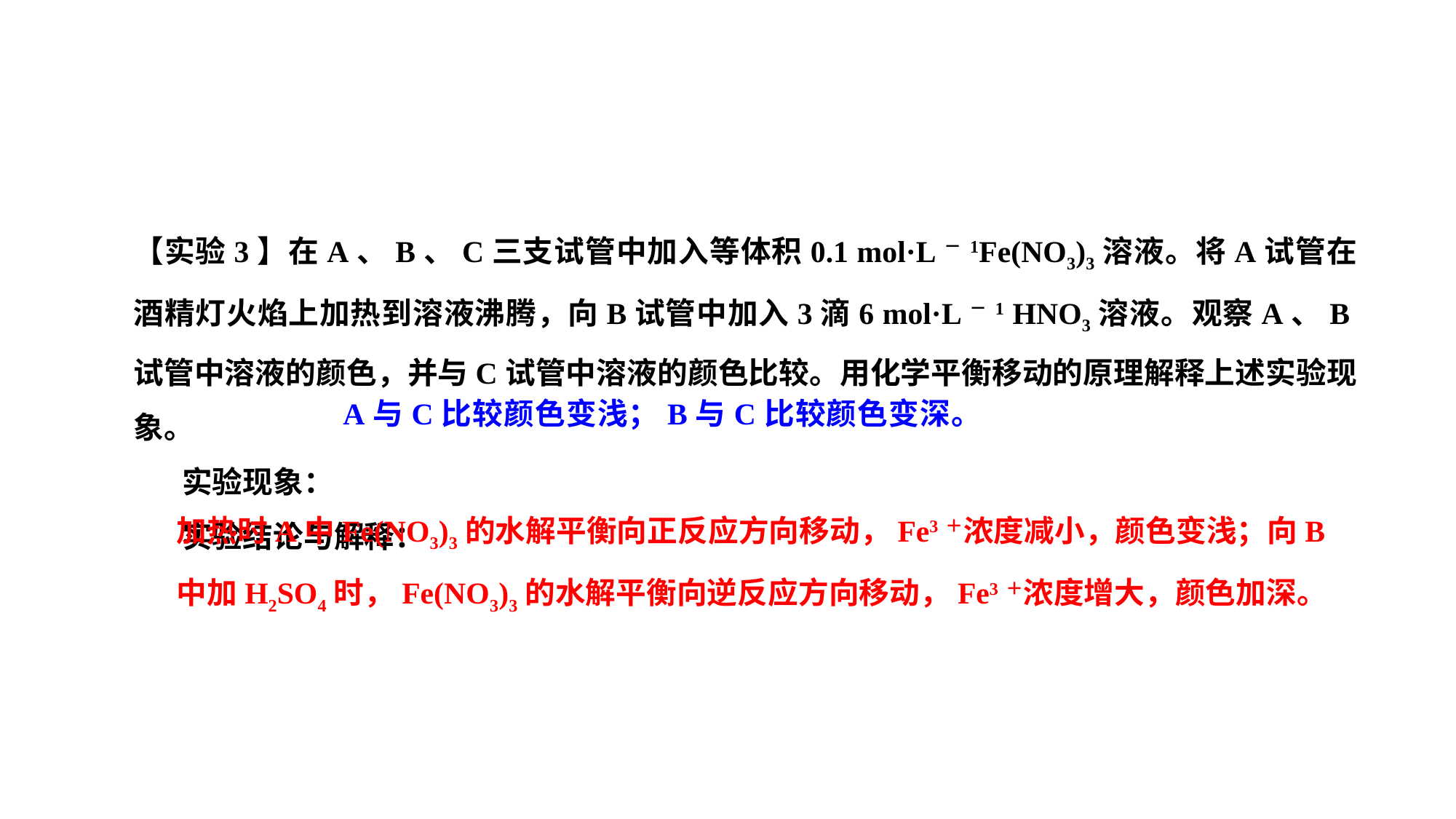

【实验3】在A、B、C三支试管中加入等体积0.1 mol·L－1Fe(NO3)3溶液。将A试管在酒精灯火焰上加热到溶液沸腾，向B试管中加入3滴6 mol·L－1 HNO3溶液。观察A、B试管中溶液的颜色，并与C试管中溶液的颜色比较。用化学平衡移动的原理解释上述实验现象。
      实验现象：
      实验结论与解释：
A与C比较颜色变浅；B与C比较颜色变深。
加热时A中Fe(NO3)3的水解平衡向正反应方向移动，Fe3＋浓度减小，颜色变浅；向B中加H2SO4时，Fe(NO3)3的水解平衡向逆反应方向移动，Fe3＋浓度增大，颜色加深。